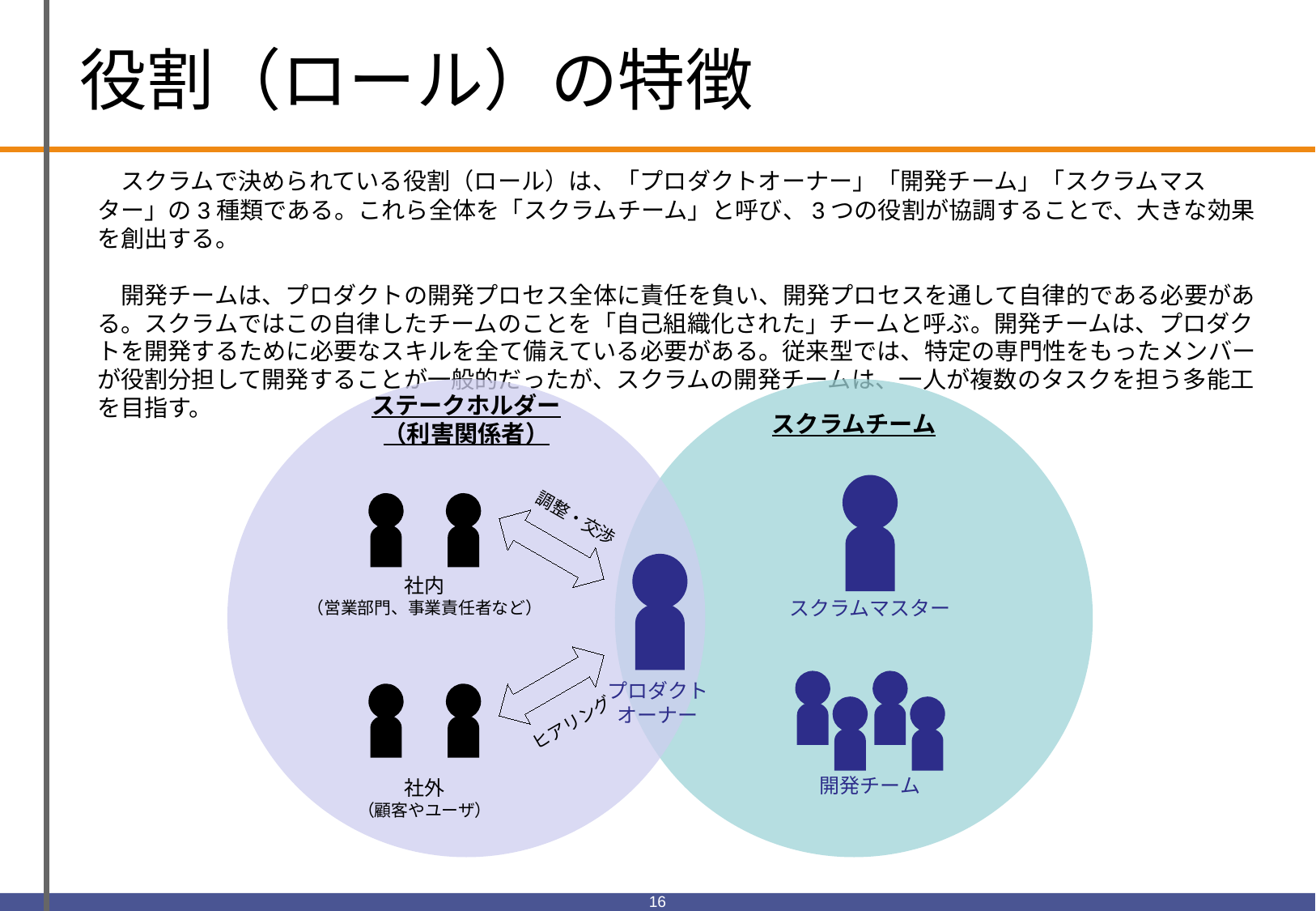

# 役割（ロール）の特徴
　スクラムで決められている役割（ロール）は、「プロダクトオーナー」「開発チーム」「スクラムマスター」の3種類である。これら全体を「スクラムチーム」と呼び、3つの役割が協調することで、大きな効果を創出する。

　開発チームは、プロダクトの開発プロセス全体に責任を負い、開発プロセスを通して自律的である必要がある。スクラムではこの自律したチームのことを「自己組織化された」チームと呼ぶ。開発チームは、プロダクトを開発するために必要なスキルを全て備えている必要がある。従来型では、特定の専門性をもったメンバーが役割分担して開発することが一般的だったが、スクラムの開発チームは、一人が複数のタスクを担う多能工を目指す。

ステークホルダー
（利害関係者）
スクラムチーム

調整・交渉

社内
（営業部門、事業責任者など）
スクラムマスター

プロダクト
オーナー

ヒアリング
開発チーム
社外
（顧客やユーザ）
16